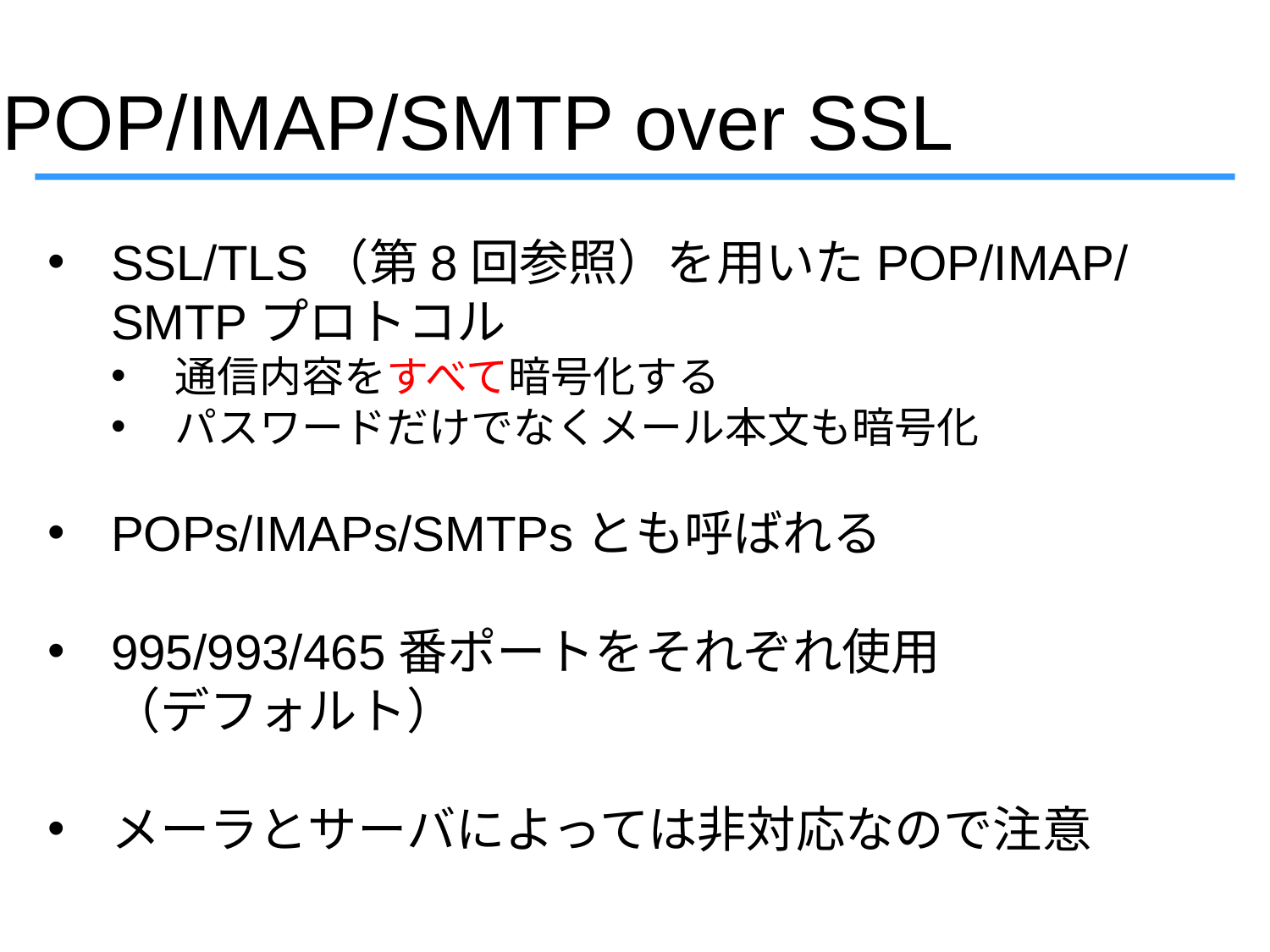

POP/IMAP/SMTP over SSL

SSL/TLS（第8回参照）を用いたPOP/IMAP/SMTPプロトコル
通信内容をすべて暗号化する
パスワードだけでなくメール本文も暗号化

POPs/IMAPs/SMTPsとも呼ばれる

995/993/465番ポートをそれぞれ使用
（デフォルト）

メーラとサーバによっては非対応なので注意